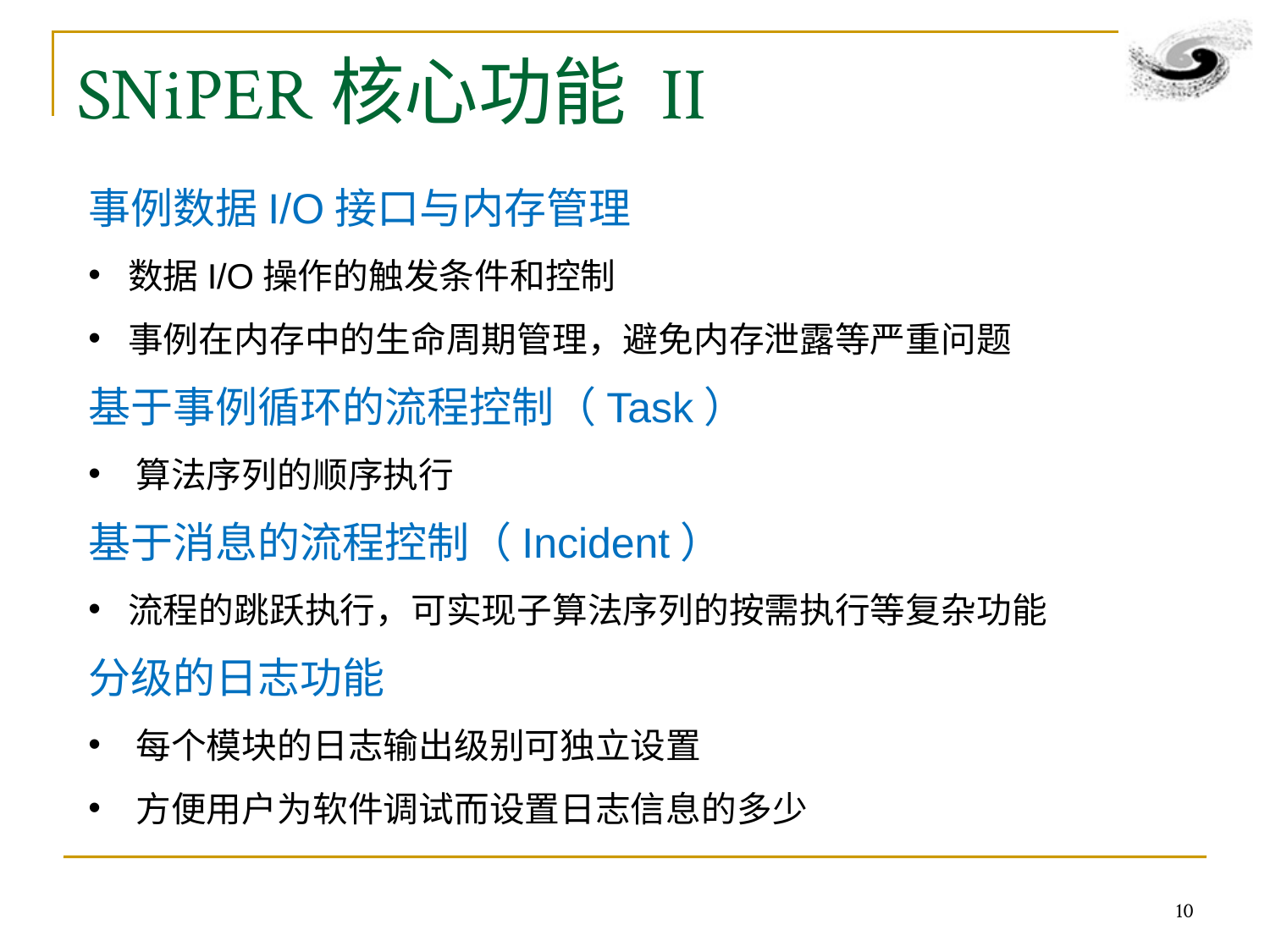

# SNiPER核心功能 II
事例数据I/O接口与内存管理
数据I/O操作的触发条件和控制
事例在内存中的生命周期管理，避免内存泄露等严重问题
基于事例循环的流程控制（Task）
算法序列的顺序执行
基于消息的流程控制（Incident）
流程的跳跃执行，可实现子算法序列的按需执行等复杂功能
分级的日志功能
每个模块的日志输出级别可独立设置
方便用户为软件调试而设置日志信息的多少
10